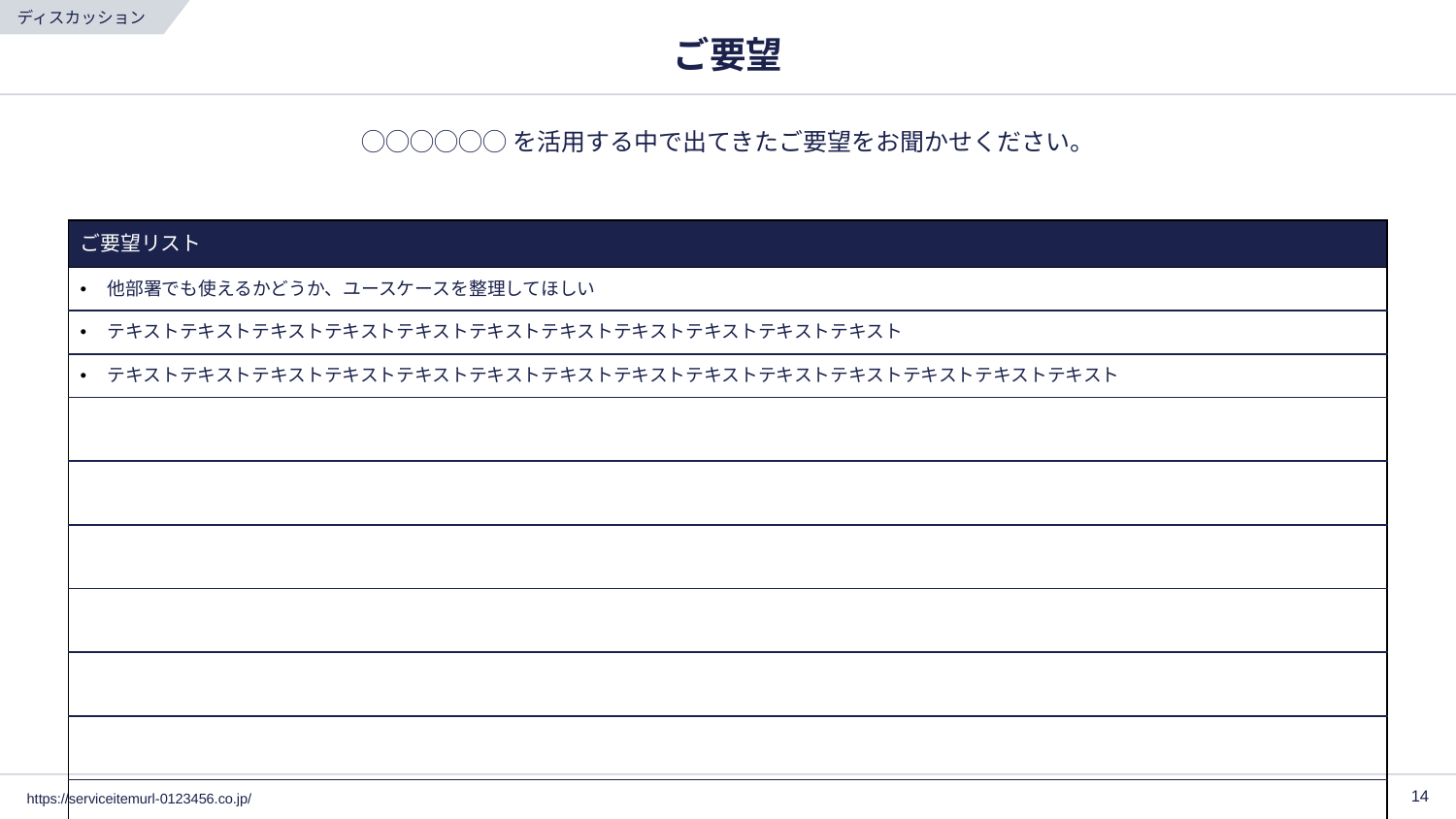

ディスカッション
# ご要望
◯◯◯◯◯◯を活用する中で出てきたご要望をお聞かせください。
| ご要望リスト |
| --- |
| 他部署でも使えるかどうか、ユースケースを整理してほしい |
| テキストテキストテキストテキストテキストテキストテキストテキストテキストテキストテキスト |
| テキストテキストテキストテキストテキストテキストテキストテキストテキストテキストテキストテキストテキストテキスト |
|  |
|  |
|  |
|  |
|  |
|  |
|  |
14
https://serviceitemurl-0123456.co.jp/